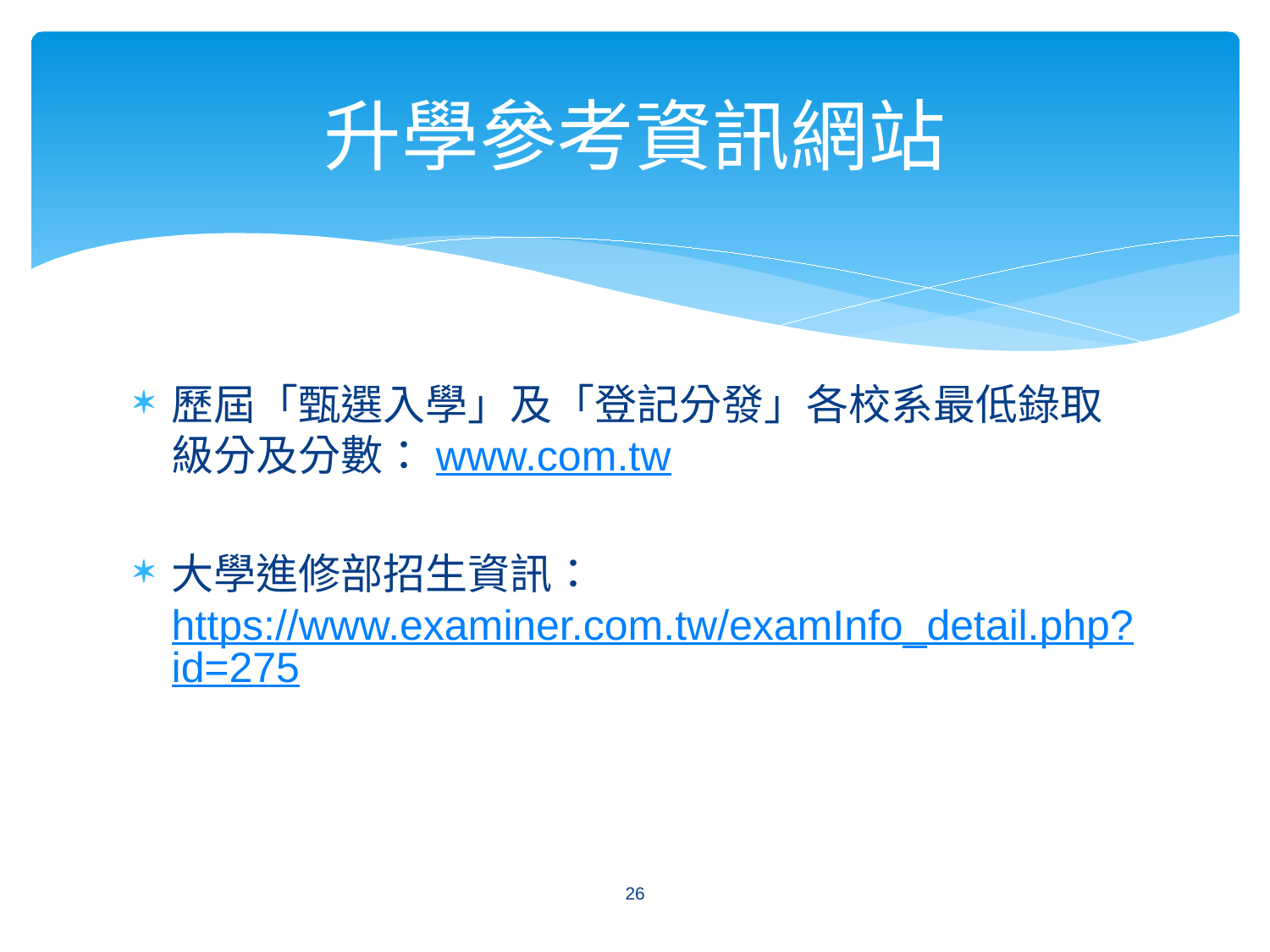

# 升學參考資訊網站
歷屆「甄選入學」及「登記分發」各校系最低錄取級分及分數：www.com.tw

大學進修部招生資訊：https://www.examiner.com.tw/examInfo_detail.php?id=275

26